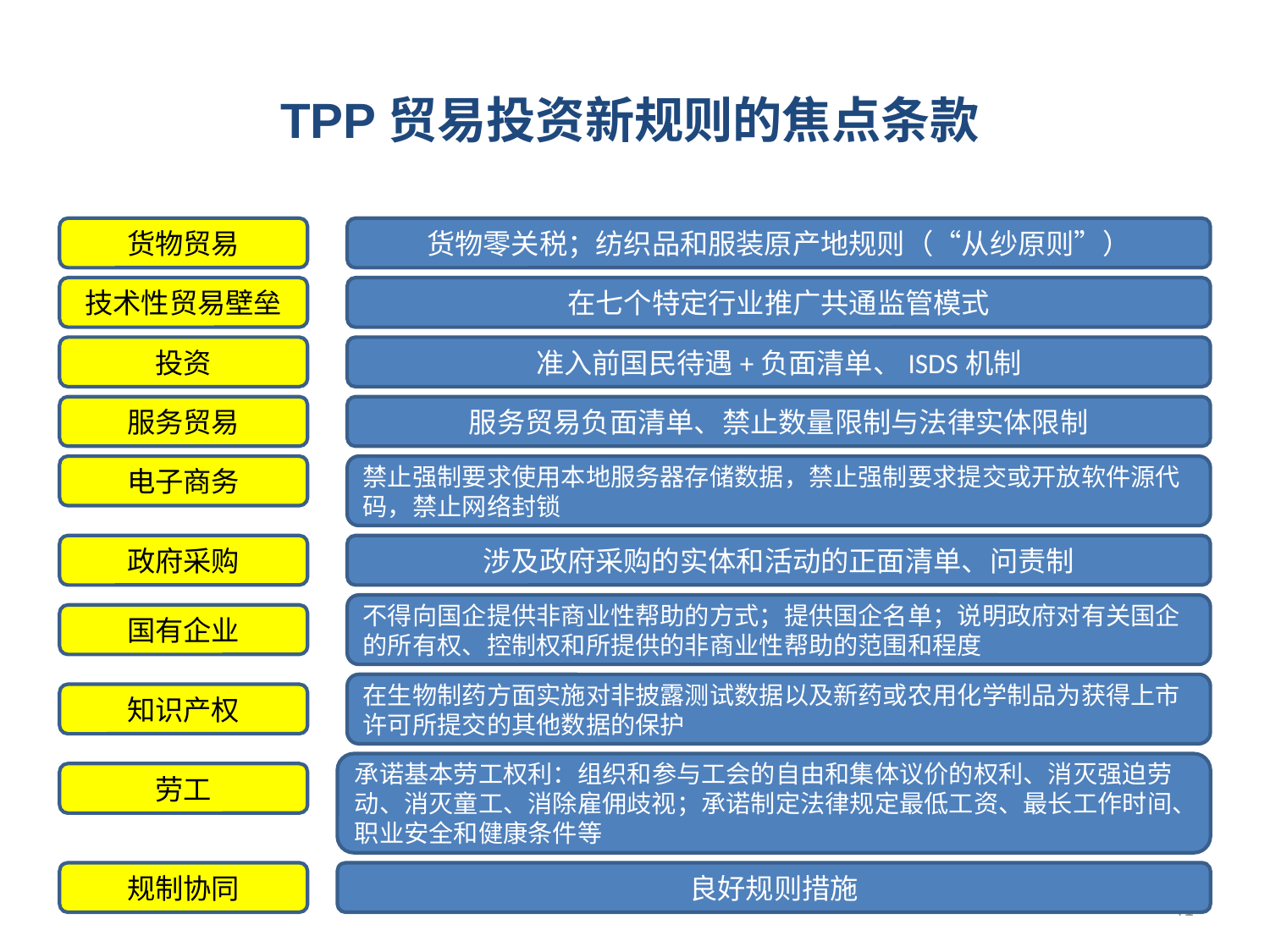

# TPP贸易投资新规则的焦点条款
货物贸易
货物零关税；纺织品和服装原产地规则（“从纱原则”）
技术性贸易壁垒
在七个特定行业推广共通监管模式
投资
准入前国民待遇+负面清单、ISDS机制
服务贸易
服务贸易负面清单、禁止数量限制与法律实体限制
电子商务
禁止强制要求使用本地服务器存储数据，禁止强制要求提交或开放软件源代码，禁止网络封锁
政府采购
涉及政府采购的实体和活动的正面清单、问责制
不得向国企提供非商业性帮助的方式；提供国企名单；说明政府对有关国企的所有权、控制权和所提供的非商业性帮助的范围和程度
国有企业
在生物制药方面实施对非披露测试数据以及新药或农用化学制品为获得上市许可所提交的其他数据的保护
知识产权
承诺基本劳工权利：组织和参与工会的自由和集体议价的权利、消灭强迫劳动、消灭童工、消除雇佣歧视；承诺制定法律规定最低工资、最长工作时间、职业安全和健康条件等
劳工
规制协同
良好规则措施
41